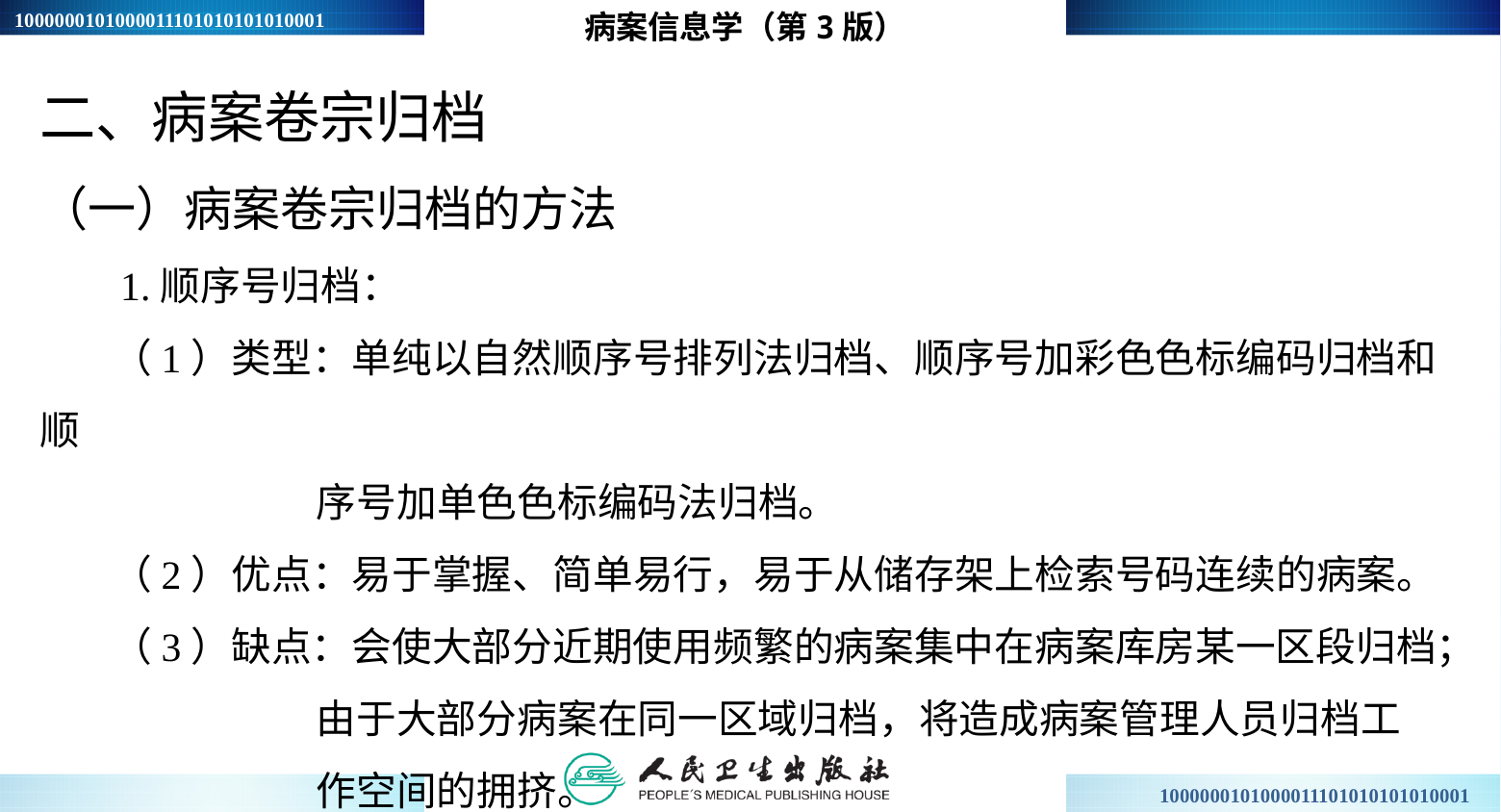

病案信息学（第3版）
二、病案卷宗归档
（一）病案卷宗归档的方法
        1.顺序号归档：
       （1）类型：单纯以自然顺序号排列法归档、顺序号加彩色色标编码归档和顺
                              序号加单色色标编码法归档。
       （2）优点：易于掌握、简单易行，易于从储存架上检索号码连续的病案。
       （3）缺点：会使大部分近期使用频繁的病案集中在病案库房某一区段归档；
                              由于大部分病案在同一区域归档，将造成病案管理人员归档工
                              作空间的拥挤。